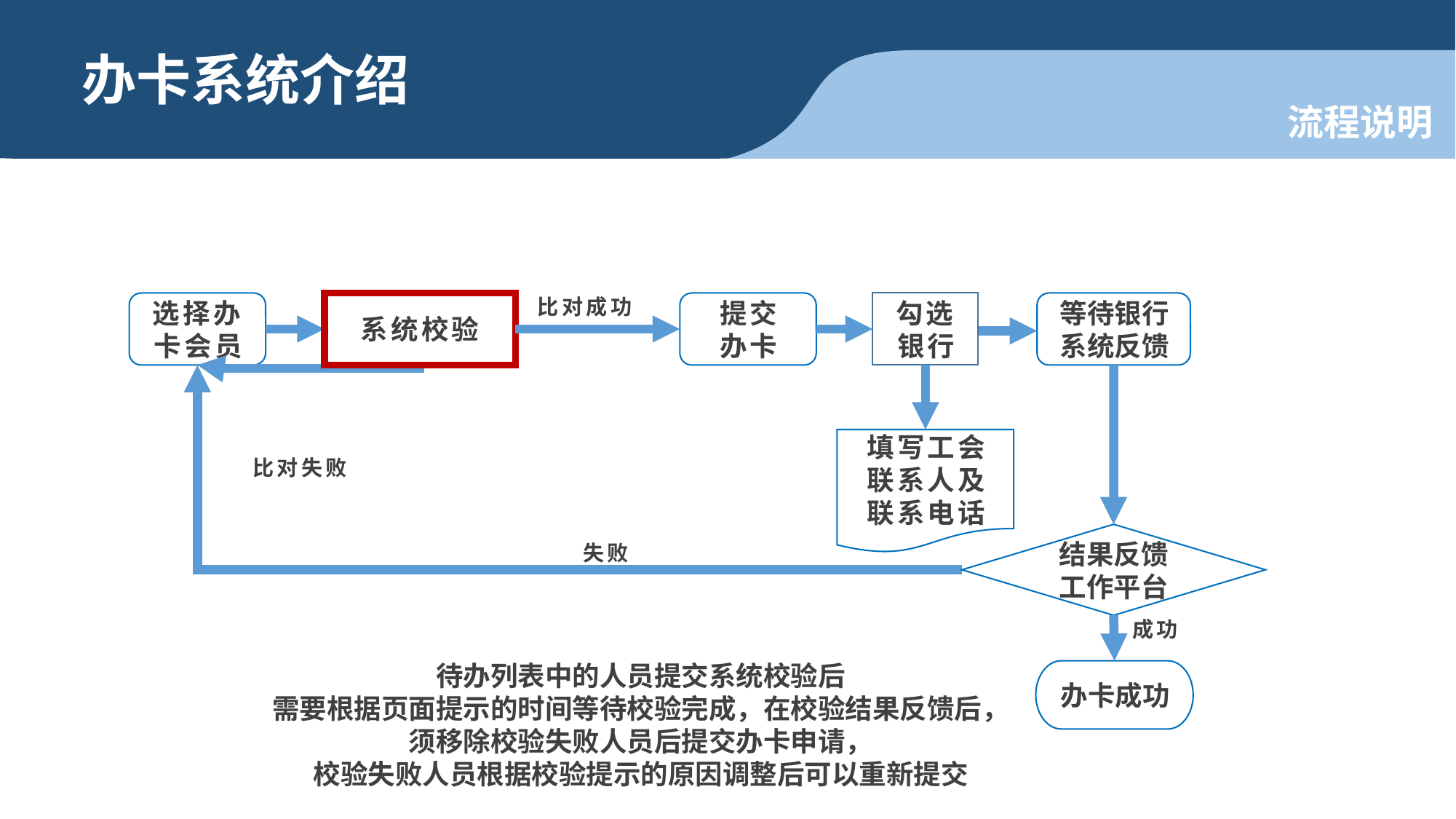

办卡系统介绍

流程说明
选择办卡会员
系统校验
提交
办卡
勾选银行
等待银行系统反馈
比对成功
填写工会
联系人及
联系电话
比对失败
结果反馈工作平台
失败
成功
待办列表中的人员提交系统校验后
需要根据页面提示的时间等待校验完成，在校验结果反馈后，
须移除校验失败人员后提交办卡申请，
校验失败人员根据校验提示的原因调整后可以重新提交
办卡成功